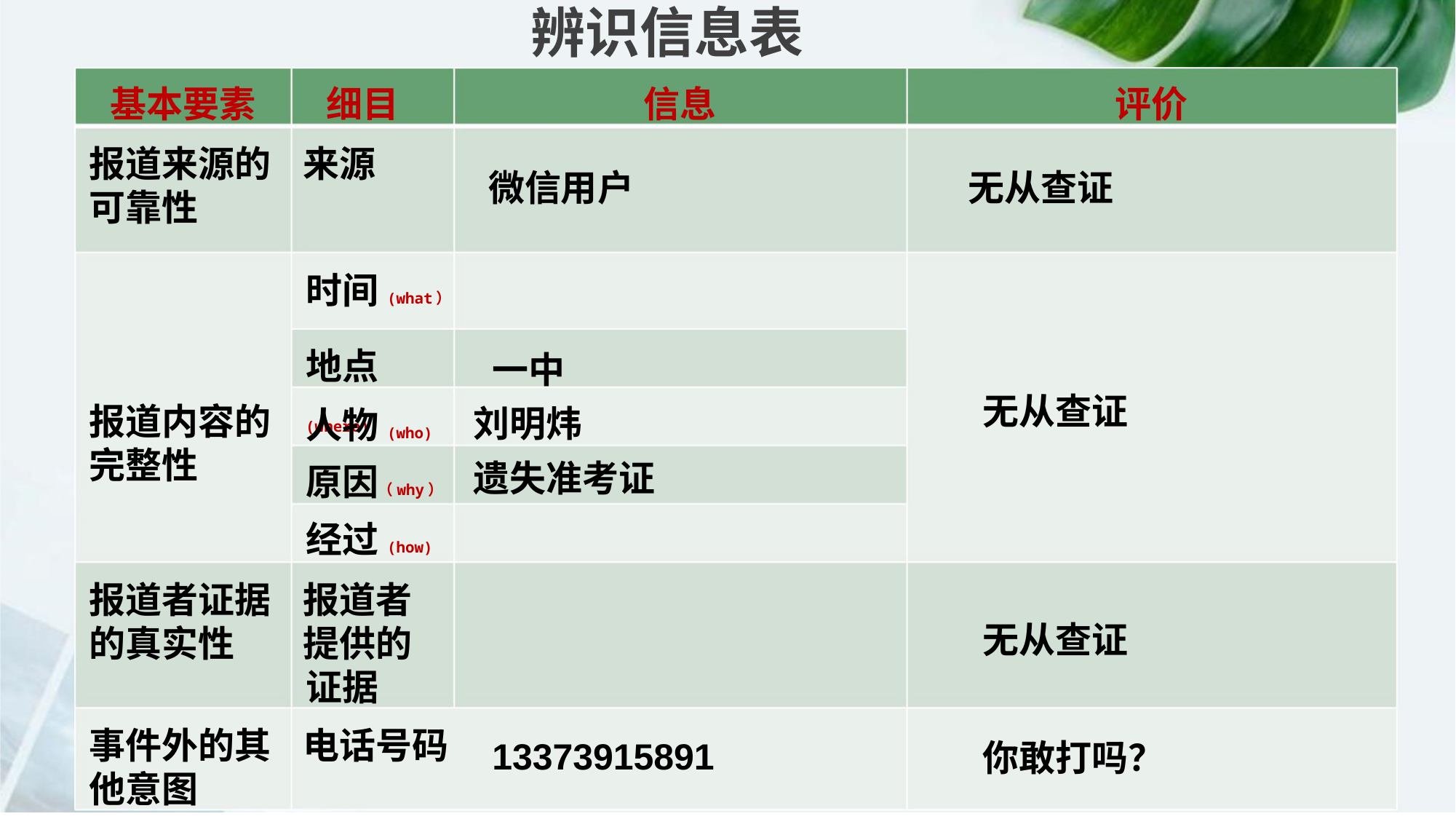

辨识信息表
基本要素 细目
信息
评价
报道来源的 来源
可靠性
微信用户
无从查证
时间(what）
地点(where)
一中
刘明炜
遗失准考证
无从查证
报道内容的
完整性
人物(who)
原因（why）
经过(how)
报道者证据 报道者
的真实性 提供的
证据
无从查证
事件外的其 电话号码
他意图
你敢打吗？
13373915891